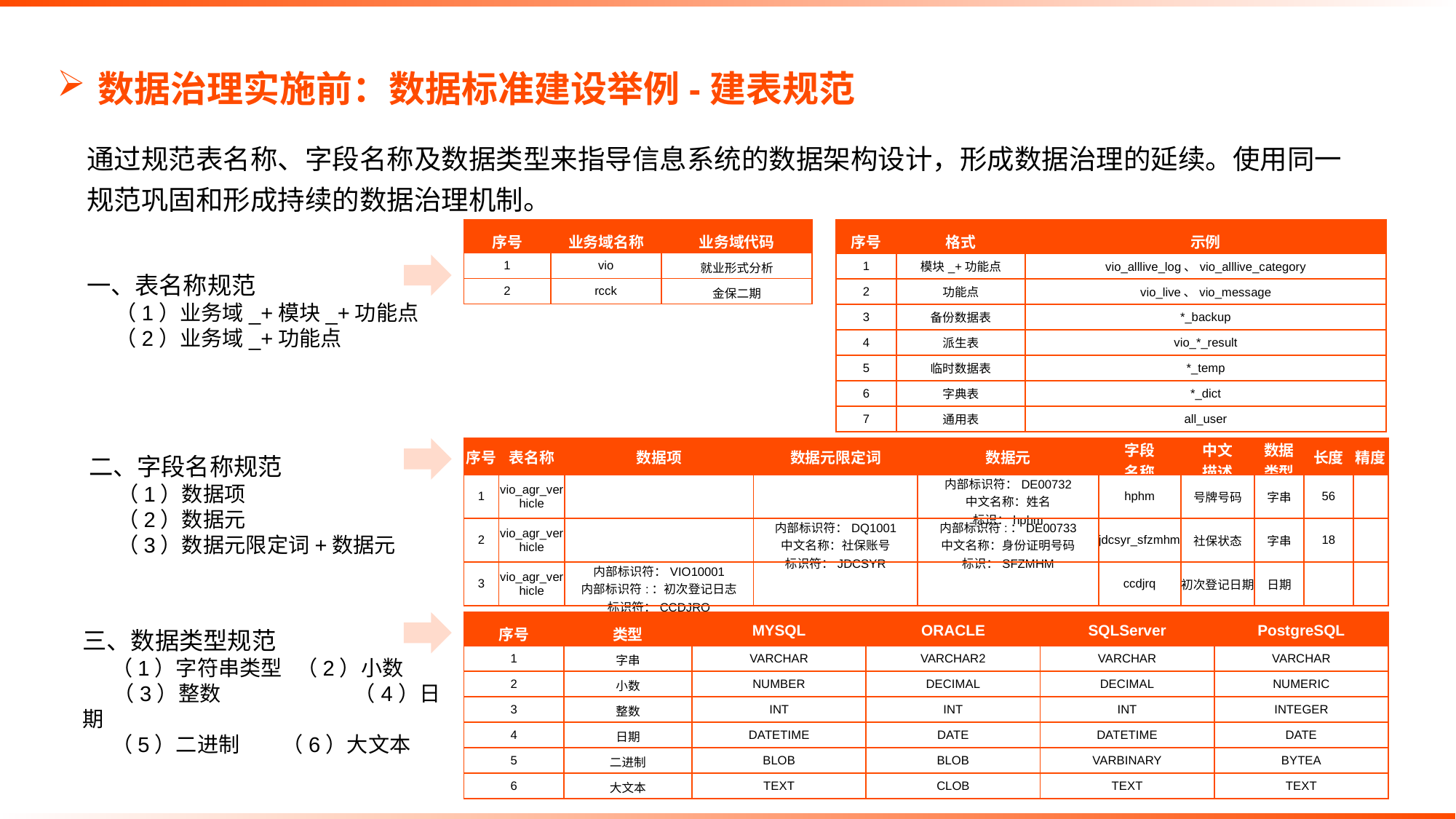

# 数据治理实施前：数据标准建设举例-建表规范
通过规范表名称、字段名称及数据类型来指导信息系统的数据架构设计，形成数据治理的延续。使用同一规范巩固和形成持续的数据治理机制。
| 序号 | 业务域名称 | 业务域代码 |
| --- | --- | --- |
| 1 | vio | 就业形式分析 |
| 2 | rcck | 金保二期 |
| 序号 | 格式 | 示例 |
| --- | --- | --- |
| 1 | 模块\_+功能点 | vio\_alllive\_log、vio\_alllive\_category |
| 2 | 功能点 | vio\_live、vio\_message |
| 3 | 备份数据表 | \*\_backup |
| 4 | 派生表 | vio\_\*\_result |
| 5 | 临时数据表 | \*\_temp |
| 6 | 字典表 | \*\_dict |
| 7 | 通用表 | all\_user |
一、表名称规范
     （1）业务域_+模块_+功能点
     （2）业务域_+功能点

二、字段名称规范
     （1）数据项
     （2）数据元
     （3）数据元限定词+数据元

| 序号 | 表名称 | 数据项 | 数据元限定词 | 数据元 | 字段 名称 | 中文 描述 | 数据 类型 | 长度 | 精度 |
| --- | --- | --- | --- | --- | --- | --- | --- | --- | --- |
| 1 | vio\_agr\_verhicle |  |  | 内部标识符：DE00732 中文名称：姓名 标识：hphm | hphm | 号牌号码 | 字串 | 56 |  |
| 2 | vio\_agr\_verhicle |  | 内部标识符：DQ1001 中文名称：社保账号 标识符：JDCSYR | 内部标识符:：DE00733 中文名称：身份证明号码 标识：SFZMHM | jdcsyr\_sfzmhm | 社保状态 | 字串 | 18 |  |
| 3 | vio\_agr\_verhicle | 内部标识符：VIO10001 内部标识符:：初次登记日志 标识符：CCDJRQ |  |  | ccdjrq | 初次登记日期 | 日期 |  |  |
三、数据类型规范
     （1）字符串类型   （2）小数
     （3）整数	          （4）日期
     （5）二进制         （6）大文本

| 序号 | 类型 | MYSQL | ORACLE | SQLServer | PostgreSQL |
| --- | --- | --- | --- | --- | --- |
| 1 | 字串 | VARCHAR | VARCHAR2 | VARCHAR | VARCHAR |
| 2 | 小数 | NUMBER | DECIMAL | DECIMAL | NUMERIC |
| 3 | 整数 | INT | INT | INT | INTEGER |
| 4 | 日期 | DATETIME | DATE | DATETIME | DATE |
| 5 | 二进制 | BLOB | BLOB | VARBINARY | BYTEA |
| 6 | 大文本 | TEXT | CLOB | TEXT | TEXT |